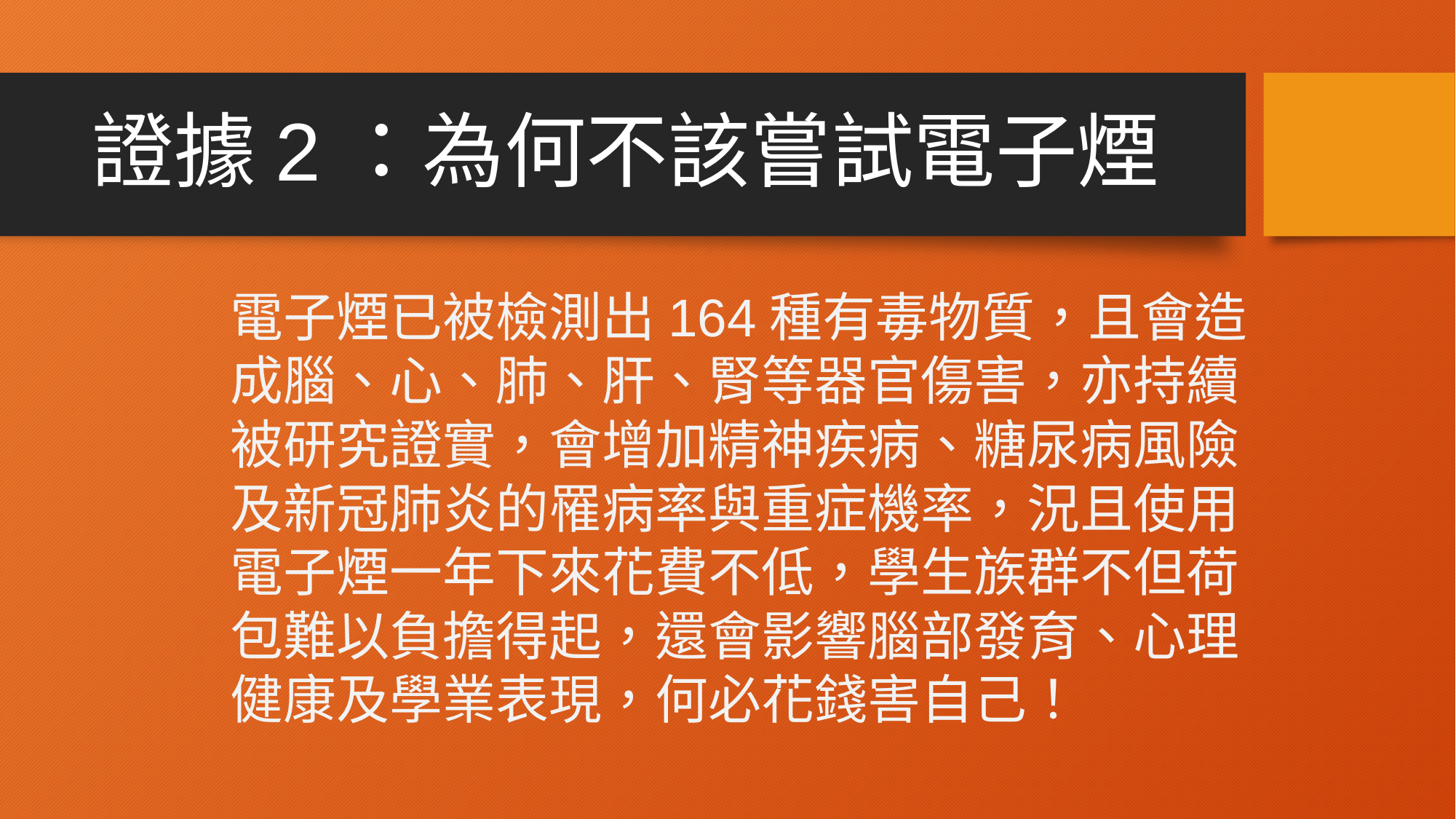

# 證據2：為何不該嘗試電子煙
電子煙已被檢測出164種有毒物質，且會造成腦、心、肺、肝、腎等器官傷害，亦持續被研究證實，會增加精神疾病、糖尿病風險及新冠肺炎的罹病率與重症機率，況且使用電子煙一年下來花費不低，學生族群不但荷包難以負擔得起，還會影響腦部發育、心理健康及學業表現，何必花錢害自己！